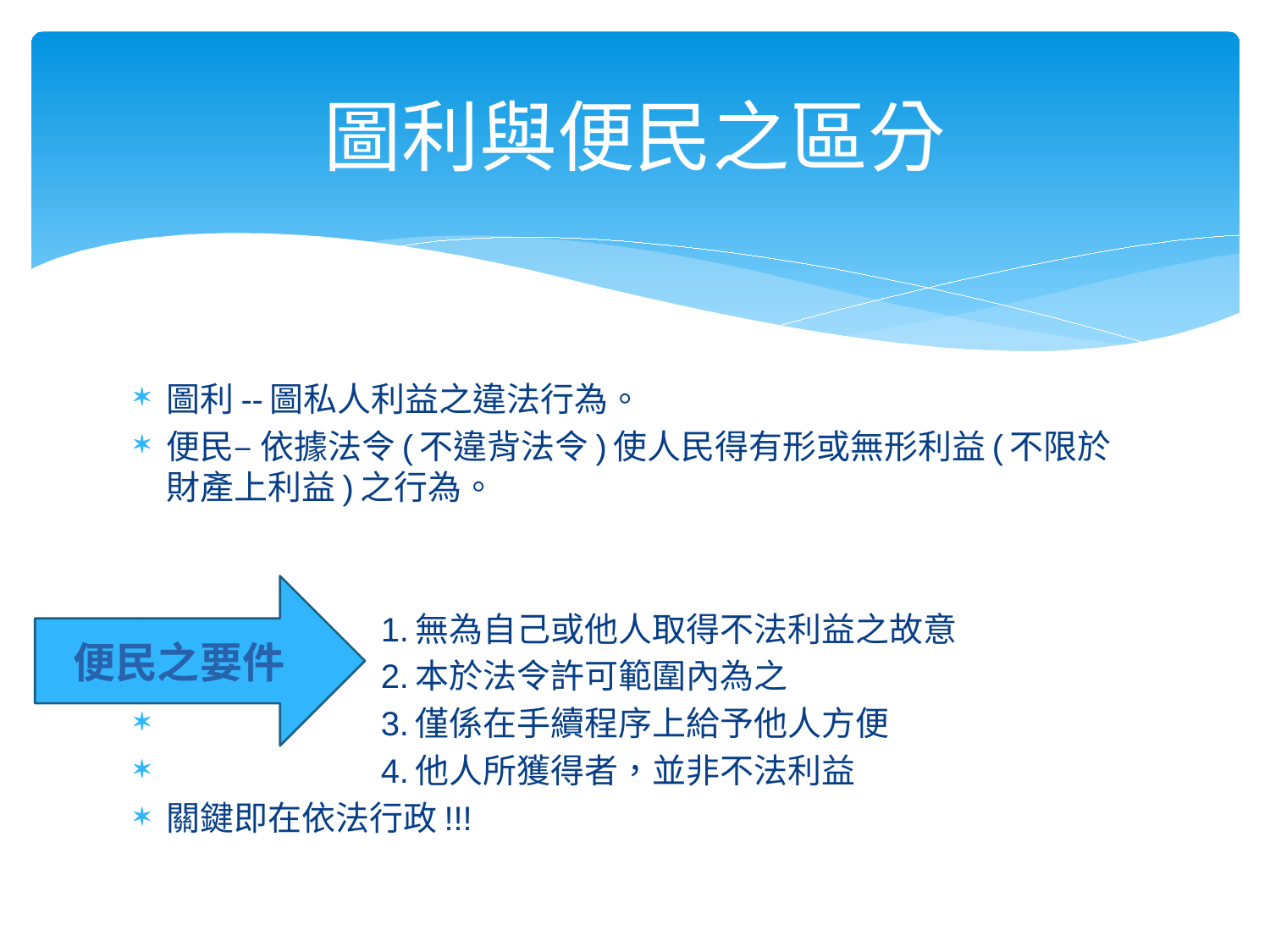

# 圖利與便民之區分
圖利--圖私人利益之違法行為。
便民– 依據法令(不違背法令)使人民得有形或無形利益(不限於財產上利益)之行為。

                       1.無為自己或他人取得不法利益之故意
                       2.本於法令許可範圍內為之
                       3.僅係在手續程序上給予他人方便
                       4.他人所獲得者，並非不法利益
關鍵即在依法行政!!!
便民之要件